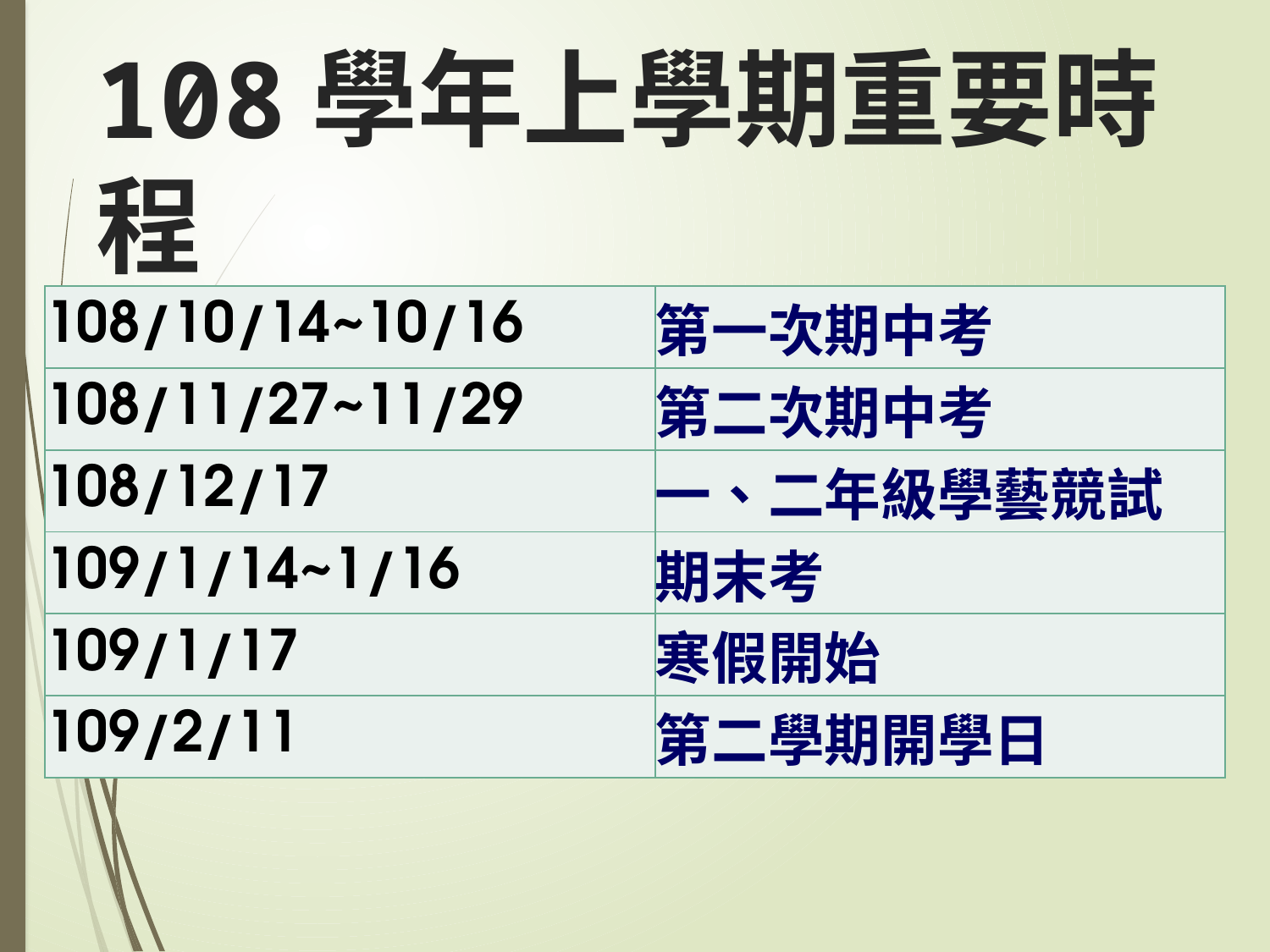

# 108學年上學期重要時程
| 108/10/14~10/16 | 第一次期中考 |
| --- | --- |
| 108/11/27~11/29 | 第二次期中考 |
| 108/12/17 | 一、二年級學藝競試 |
| 109/1/14~1/16 | 期末考 |
| 109/1/17 | 寒假開始 |
| 109/2/11 | 第二學期開學日 |